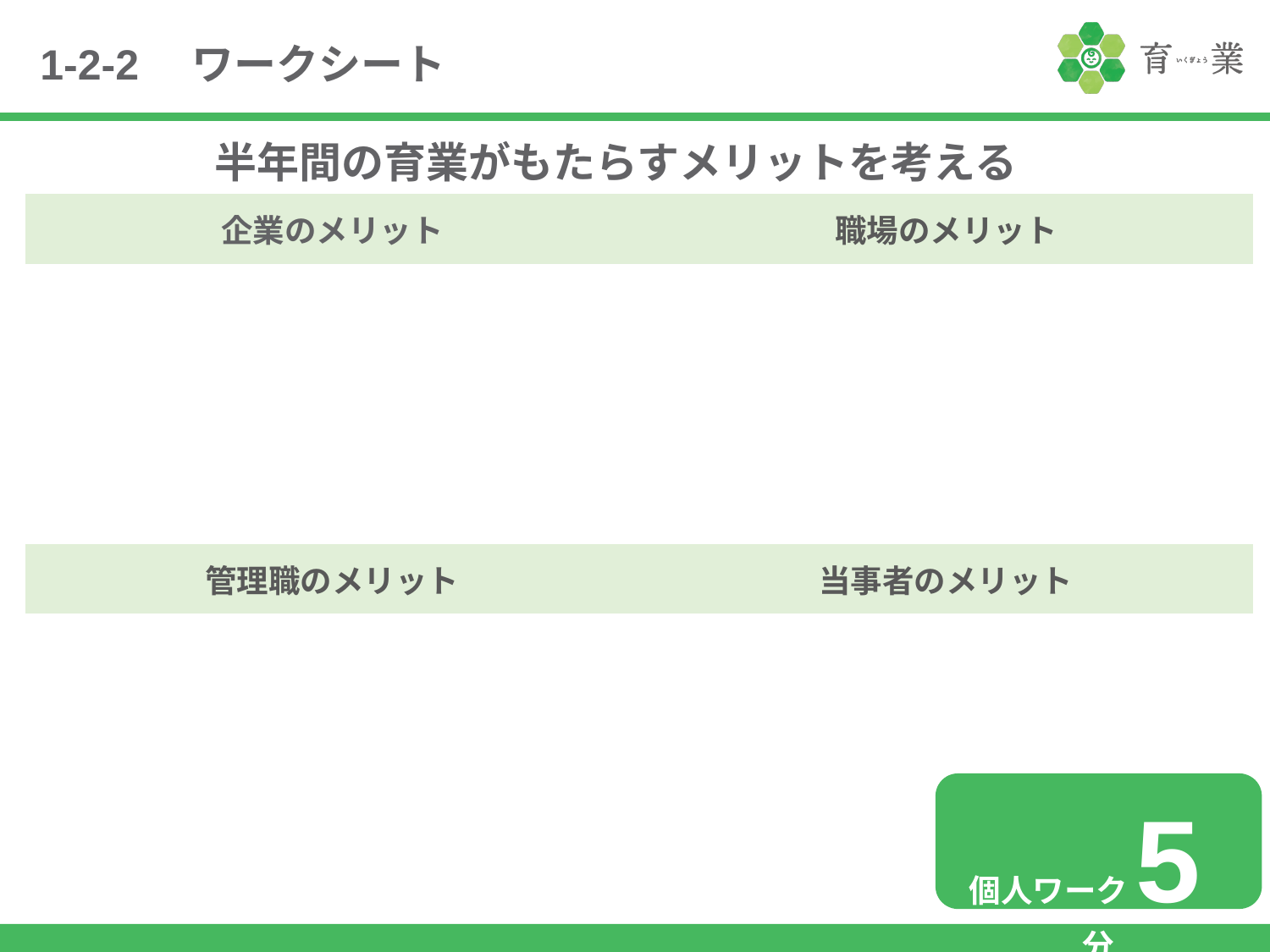

1-2-2　ワークシート
半年間の育業がもたらすメリットを考える
| 企業のメリット | 職場のメリット |
| --- | --- |
|  |  |
| 管理職のメリット | 当事者のメリット |
|  |  |
個人ワーク5分